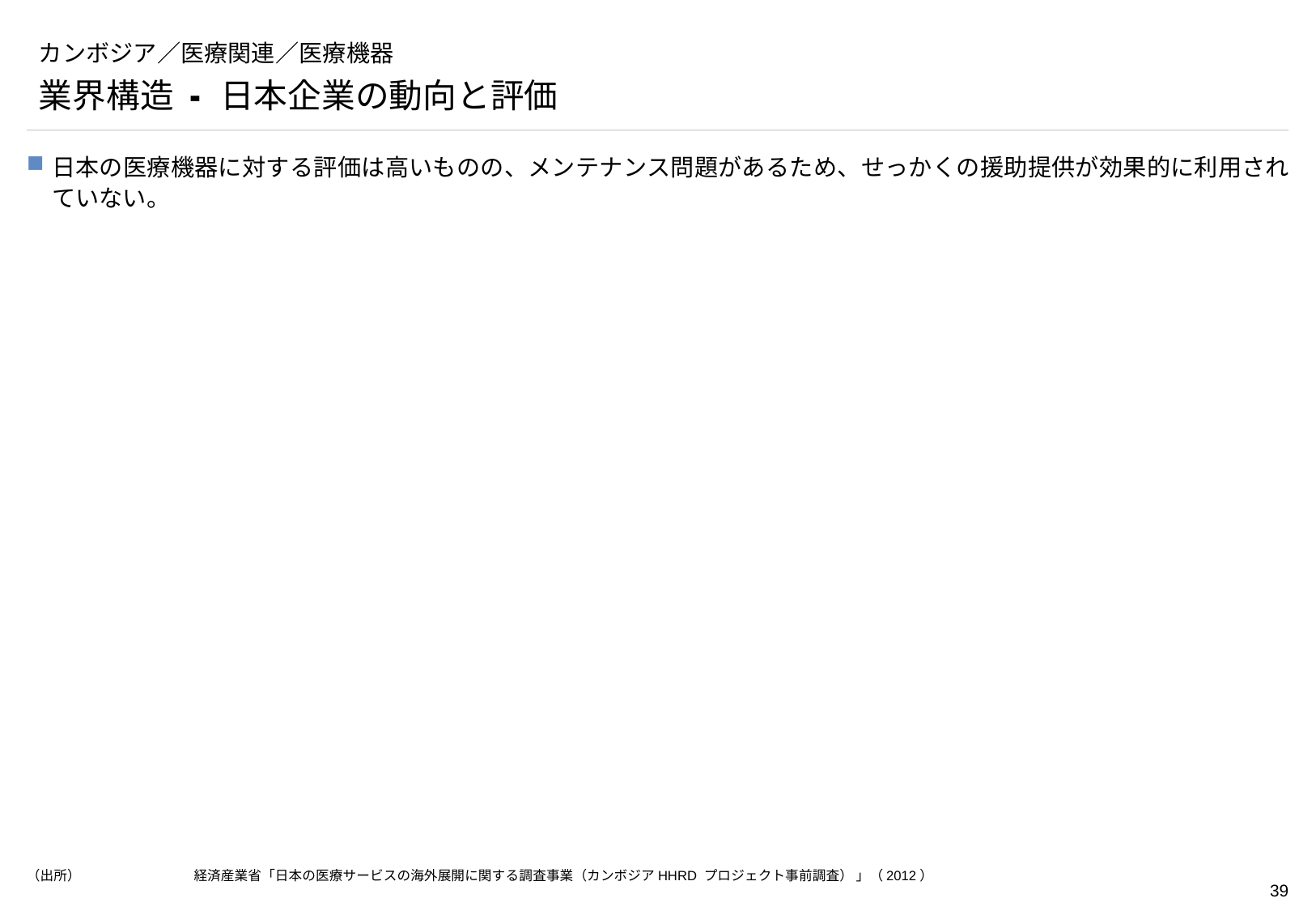

# カンボジア／医療関連／医療機器
業界構造 - 日本企業の動向と評価
日本の医療機器に対する評価は高いものの、メンテナンス問題があるため、せっかくの援助提供が効果的に利用されていない。
（出所）	経済産業省「日本の医療サービスの海外展開に関する調査事業（カンボジアHHRD プロジェクト事前調査） 」（2012）